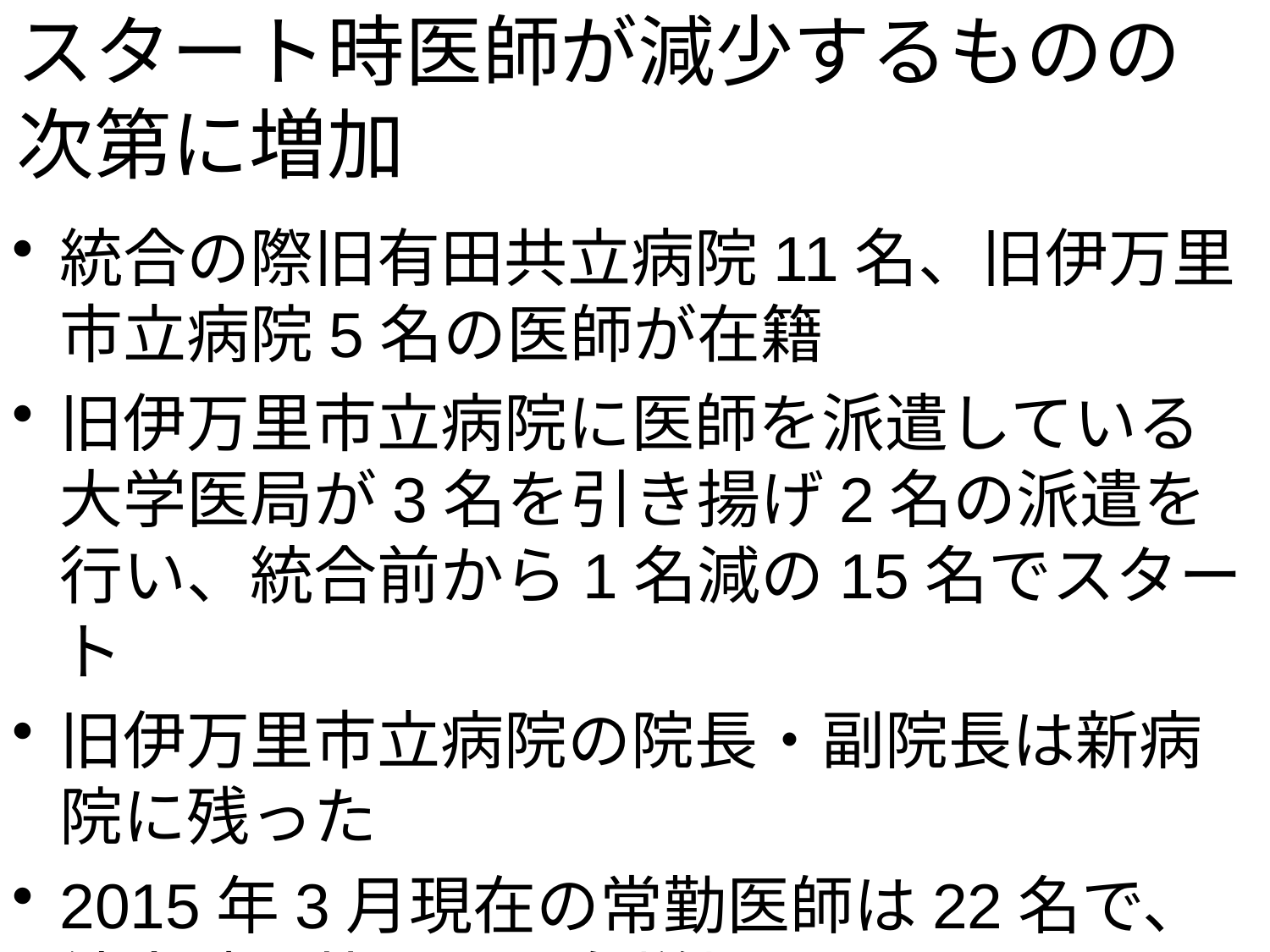

# スタート時医師が減少するものの 次第に増加
統合の際旧有田共立病院11名、旧伊万里市立病院5名の医師が在籍
旧伊万里市立病院に医師を派遣している大学医局が3名を引き揚げ2名の派遣を行い、統合前から1名減の15名でスタート
旧伊万里市立病院の院長・副院長は新病院に残った
2015年3月現在の常勤医師は22名で、統合時に比べて7名増加